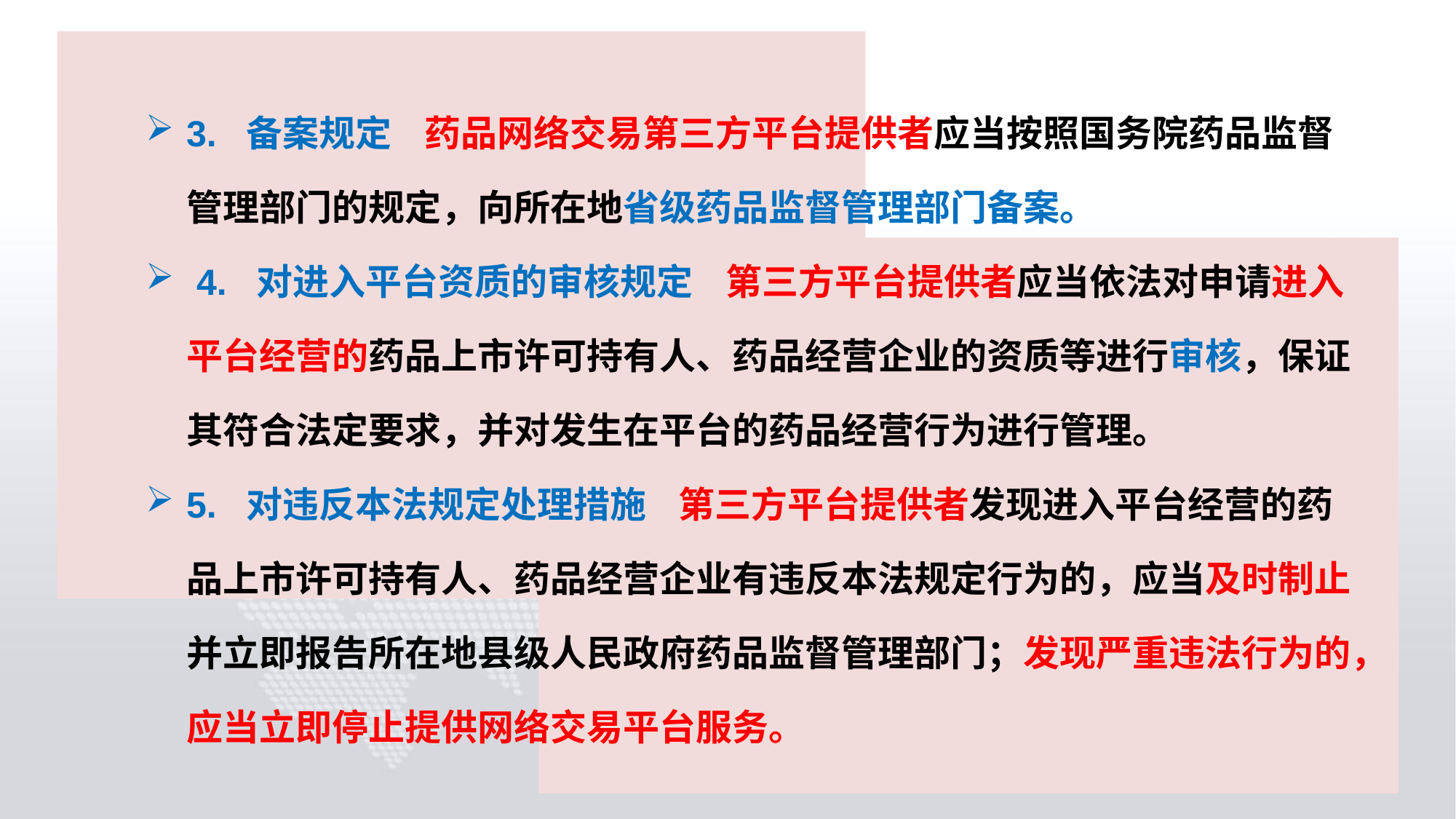

3.  备案规定    药品网络交易第三方平台提供者应当按照国务院药品监督管理部门的规定，向所在地省级药品监督管理部门备案。
 4.  对进入平台资质的审核规定    第三方平台提供者应当依法对申请进入平台经营的药品上市许可持有人、药品经营企业的资质等进行审核，保证其符合法定要求，并对发生在平台的药品经营行为进行管理。
5.  对违反本法规定处理措施    第三方平台提供者发现进入平台经营的药品上市许可持有人、药品经营企业有违反本法规定行为的，应当及时制止并立即报告所在地县级人民政府药品监督管理部门；发现严重违法行为的，应当立即停止提供网络交易平台服务。